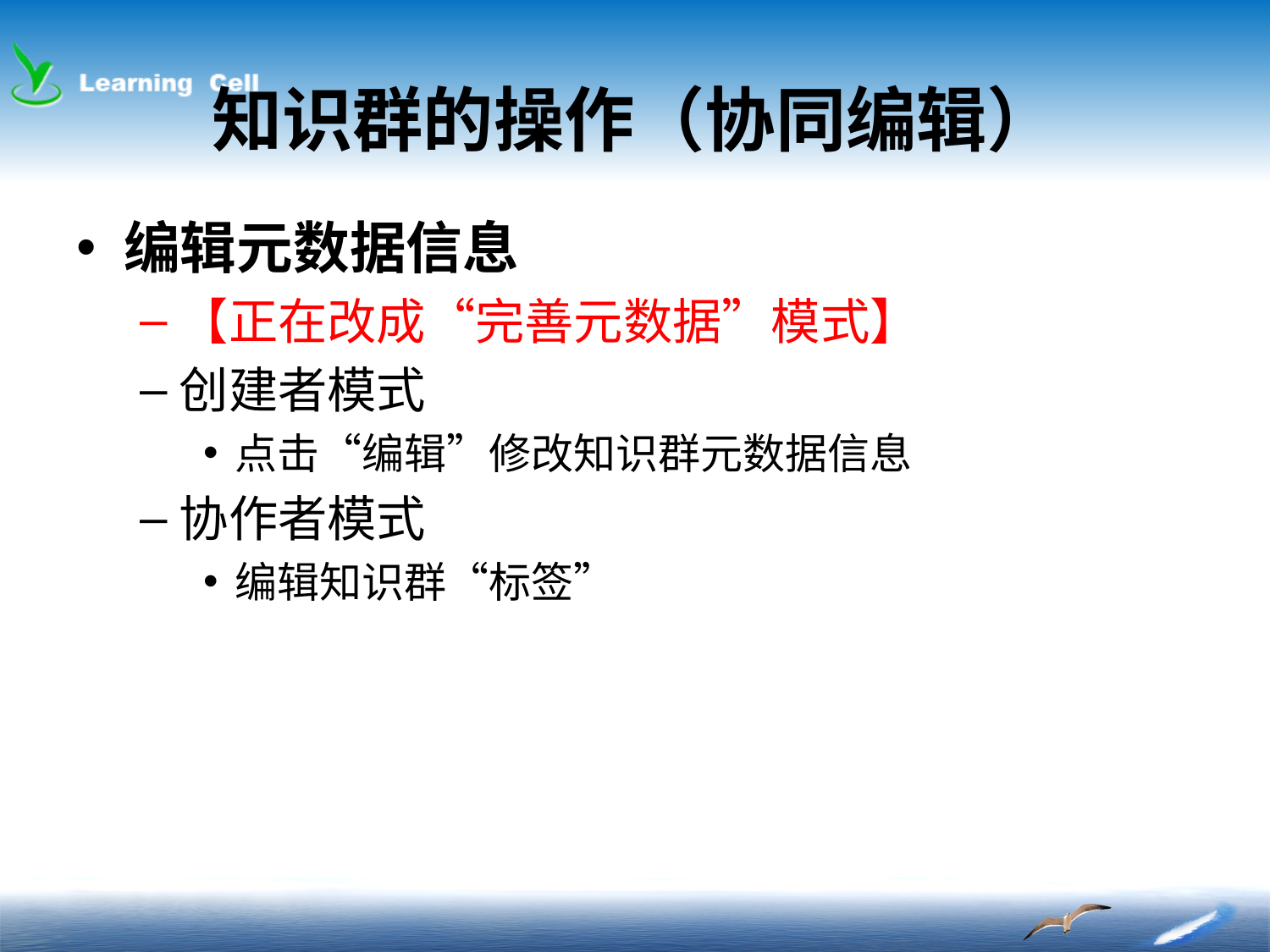

# 知识群的操作（协同编辑）
编辑元数据信息
【正在改成“完善元数据”模式】
创建者模式
点击“编辑”修改知识群元数据信息
协作者模式
编辑知识群“标签”